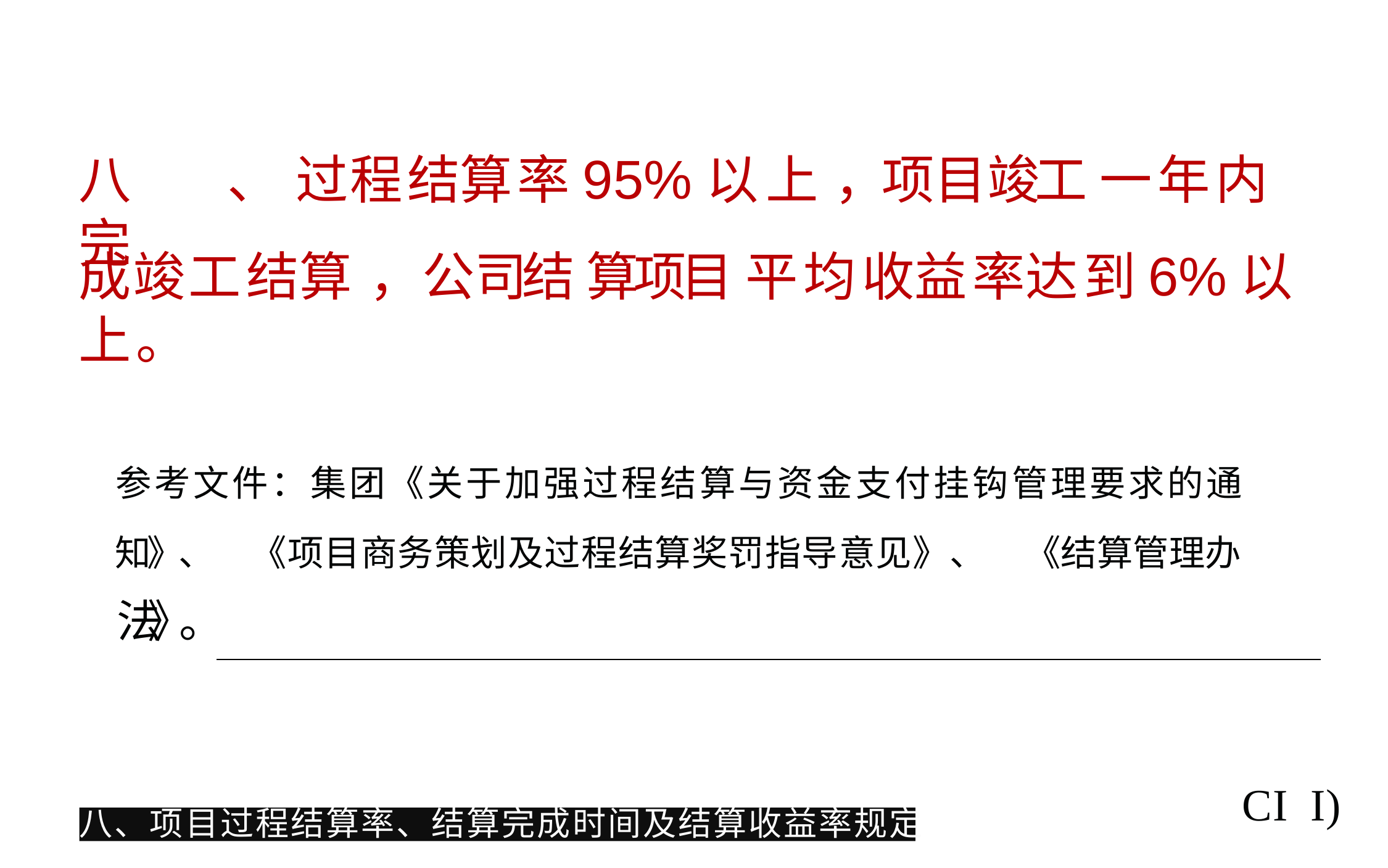

# 八、过程结算率95%以上 ，项目竣工 一年内完
成竣工结算 ，公司结 算项目 平均收益率达到6%以上。
参考文件：集团《关于加强过程结算与资金支付挂钩管理要求的通
知》、	《项目商务策划及过程结算奖罚指导意见》、	《结算管理办
法》。

CI
I)
八、项目过程结算率、结算完成时间及结算收益率规定